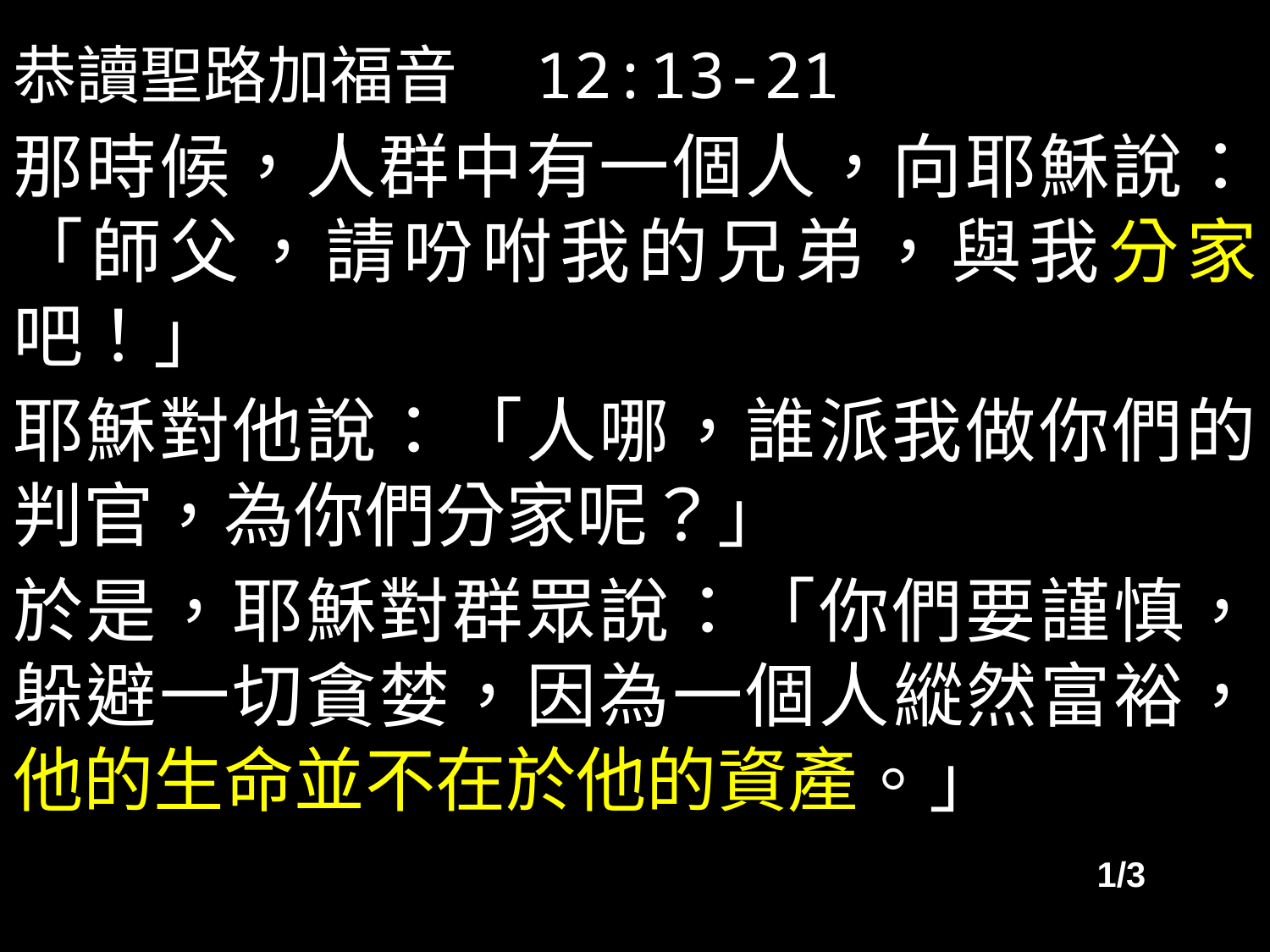

恭讀聖路加福音　12:13-21
那時候，人群中有一個人，向耶穌說：「師父，請吩咐我的兄弟，與我分家吧！」
耶穌對他說：「人哪，誰派我做你們的判官，為你們分家呢？」
於是，耶穌對群眾說：「你們要謹慎，躲避一切貪婪，因為一個人縱然富裕，他的生命並不在於他的資產。」

   1/3